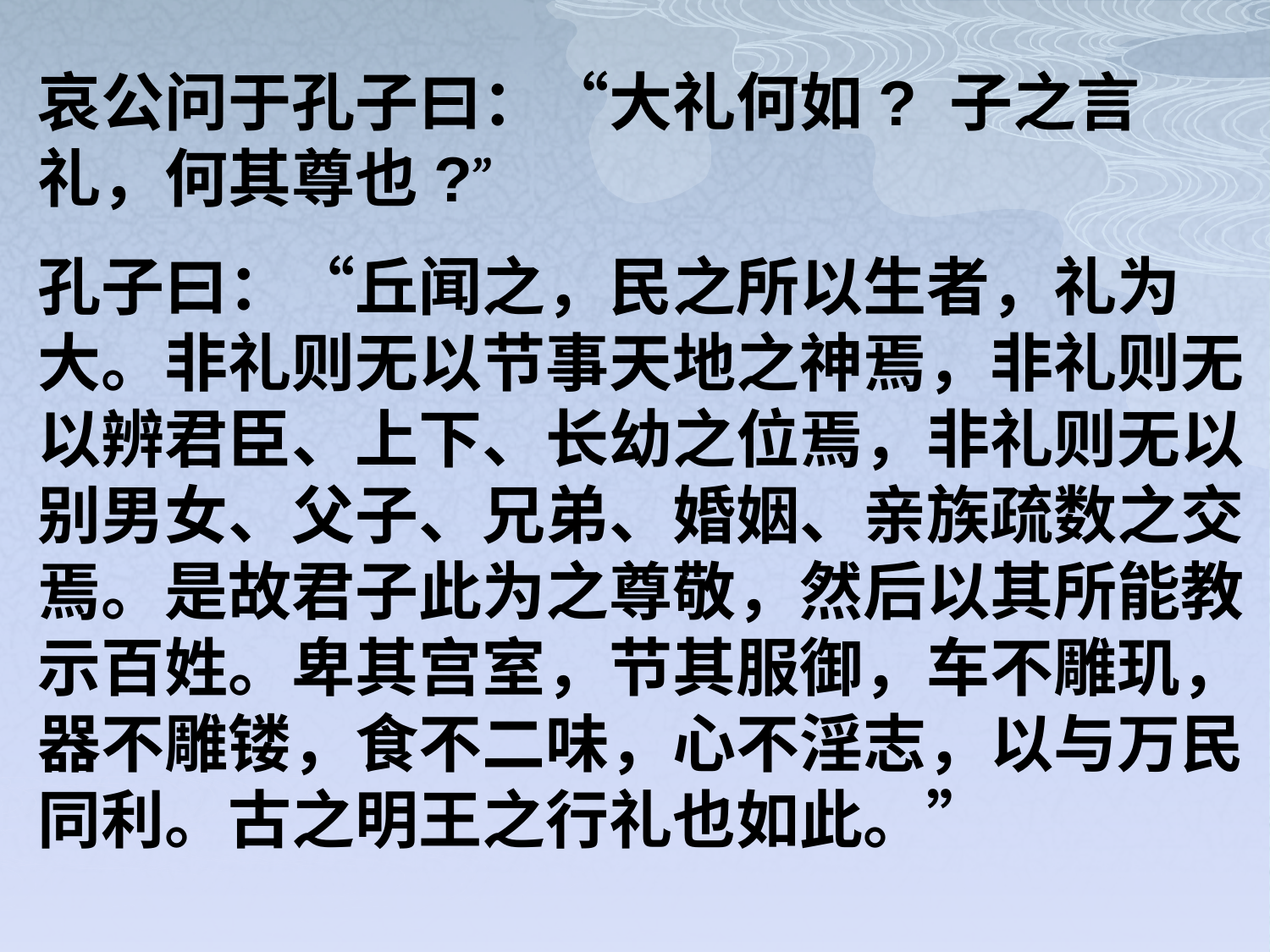

哀公问于孔子曰：“大礼何如? 子之言礼，何其尊也?”
孔子曰：“丘闻之，民之所以生者，礼为大。非礼则无以节事天地之神焉，非礼则无以辨君臣、上下、长幼之位焉，非礼则无以别男女、父子、兄弟、婚姻、亲族疏数之交焉。是故君子此为之尊敬，然后以其所能教示百姓。卑其宫室，节其服御，车不雕玑，器不雕镂，食不二味，心不淫志，以与万民同利。古之明王之行礼也如此。”